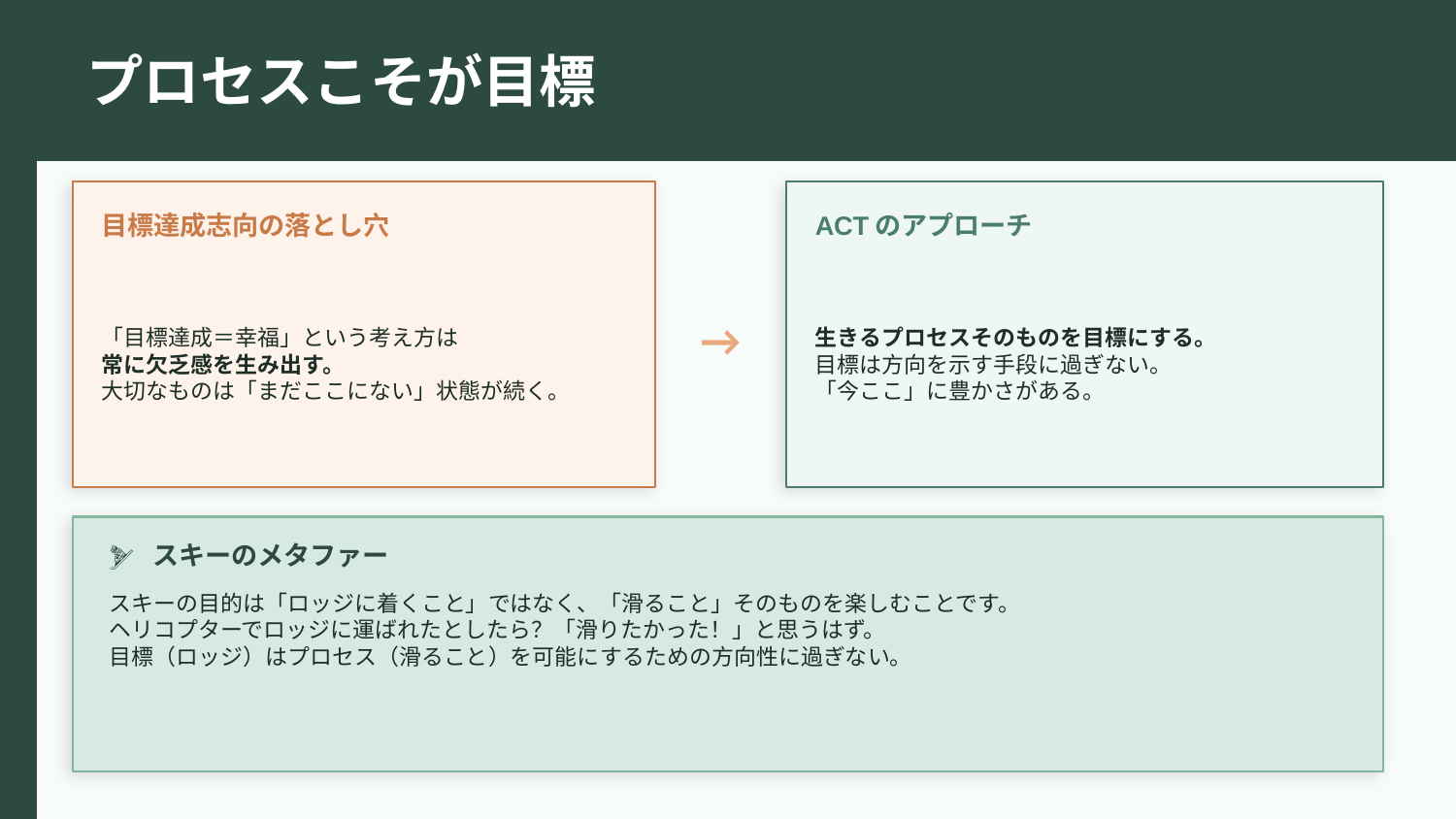

プロセスこそが目標

目標達成志向の落とし穴
ACTのアプローチ
「目標達成＝幸福」という考え方は
常に欠乏感を生み出す。
大切なものは「まだここにない」状態が続く。
生きるプロセスそのものを目標にする。
目標は方向を示す手段に過ぎない。
「今ここ」に豊かさがある。
→

🎿  スキーのメタファー
スキーの目的は「ロッジに着くこと」ではなく、「滑ること」そのものを楽しむことです。
ヘリコプターでロッジに運ばれたとしたら？「滑りたかった！」と思うはず。
目標（ロッジ）はプロセス（滑ること）を可能にするための方向性に過ぎない。